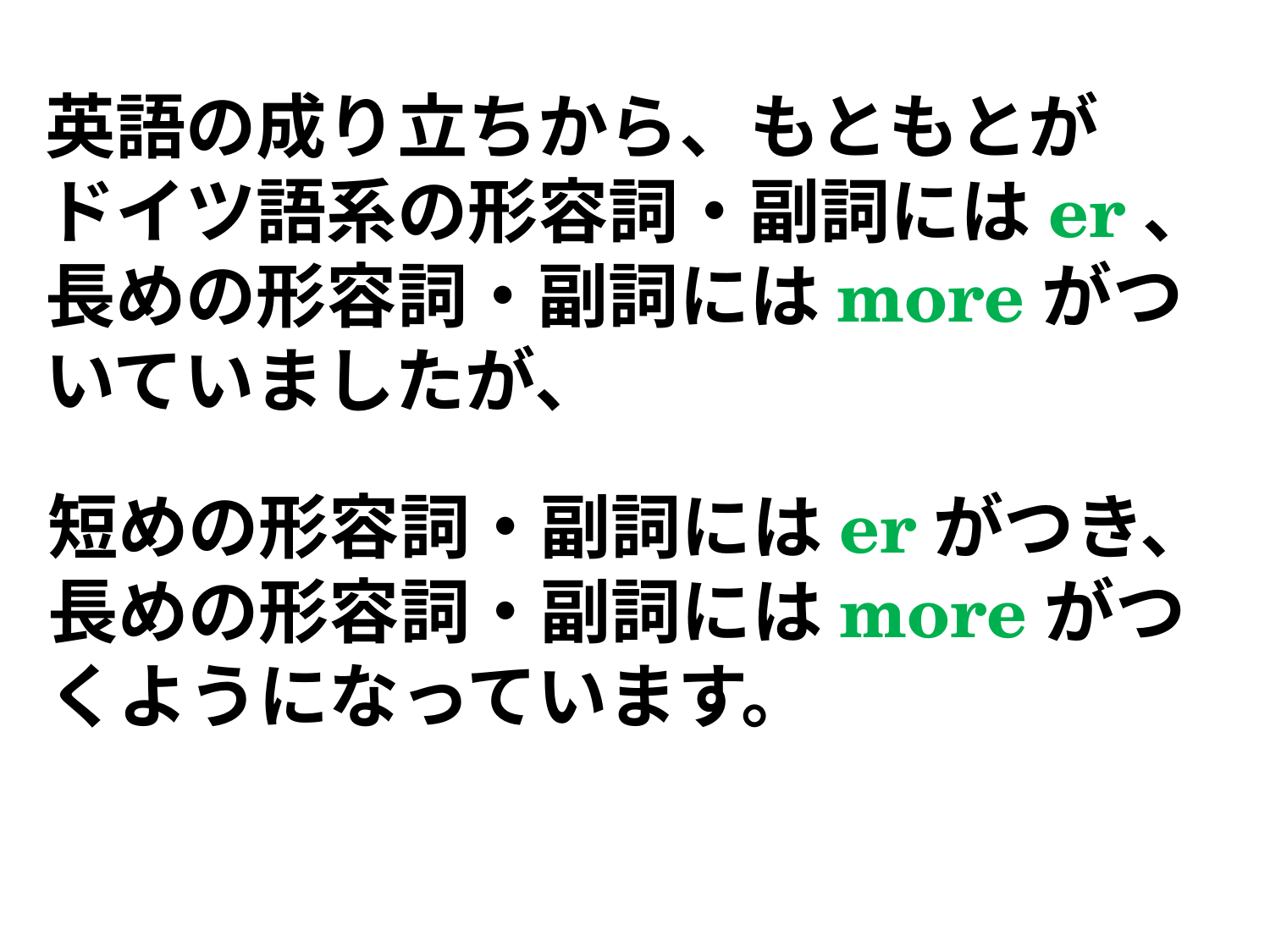

英語の成り立ちから、もともとが
ドイツ語系の形容詞・副詞にはer、長めの形容詞・副詞にはmoreがついていましたが、
短めの形容詞・副詞にはerがつき、
長めの形容詞・副詞にはmoreがつくようになっています。